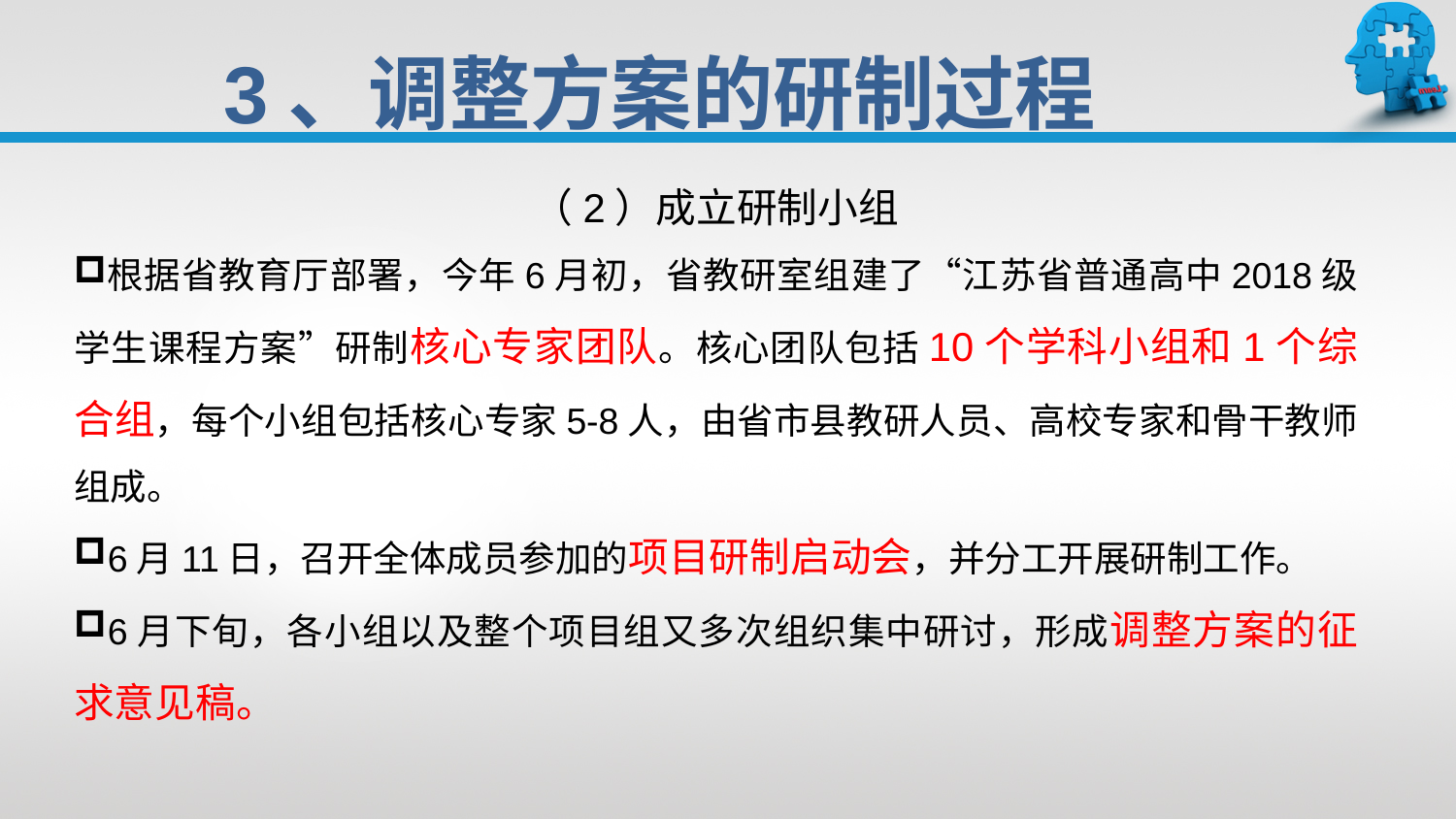

3、调整方案的研制过程
（2）成立研制小组
根据省教育厅部署，今年6月初，省教研室组建了“江苏省普通高中2018级学生课程方案”研制核心专家团队。核心团队包括10个学科小组和1个综合组，每个小组包括核心专家5-8人，由省市县教研人员、高校专家和骨干教师组成。
6月11日，召开全体成员参加的项目研制启动会，并分工开展研制工作。
6月下旬，各小组以及整个项目组又多次组织集中研讨，形成调整方案的征求意见稿。